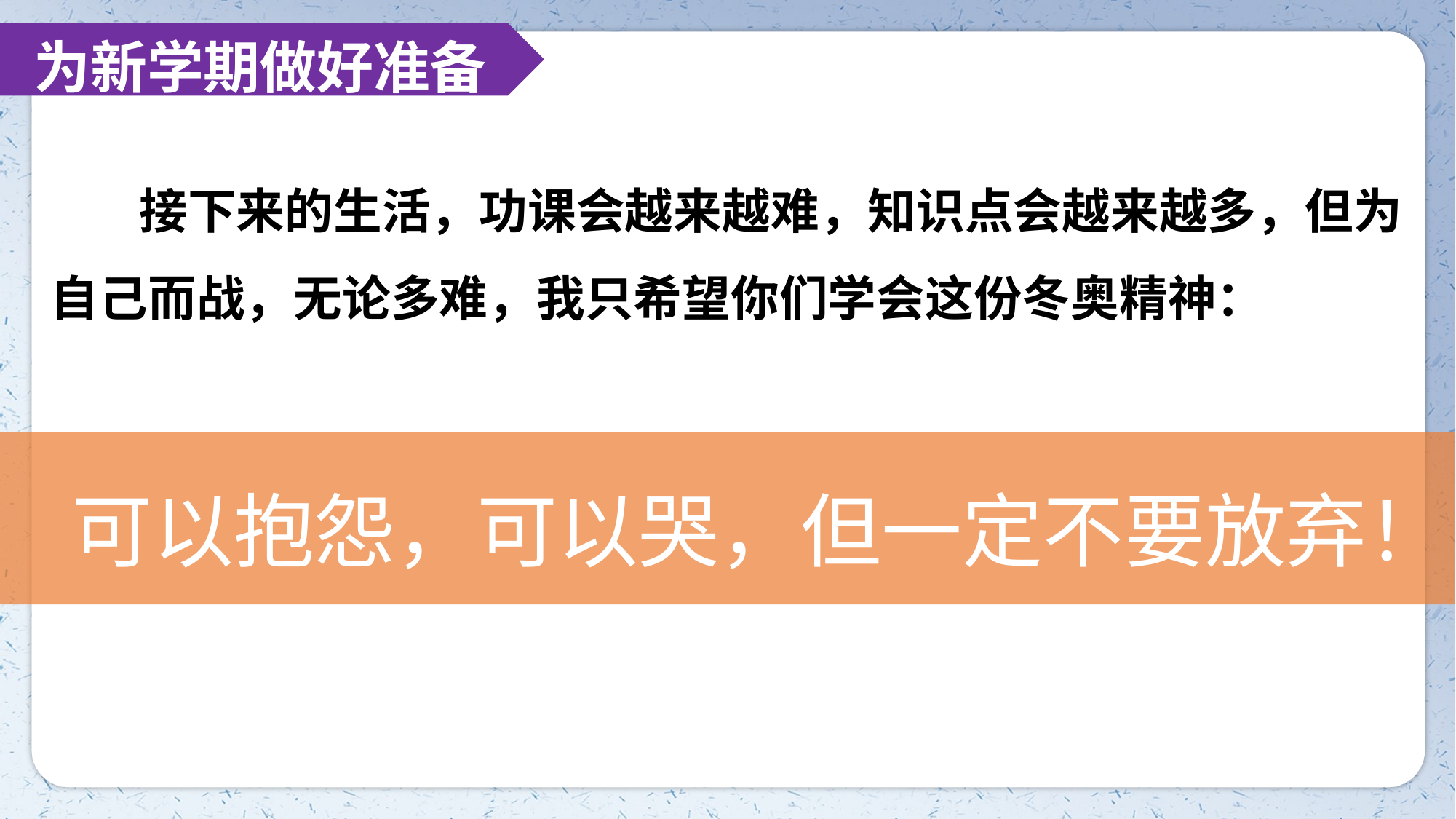

为新学期做好准备

  接下来的生活，功课会越来越难，知识点会越来越多，但为自己而战，无论多难，我只希望你们学会这份冬奥精神：

可以抱怨，可以哭，但一定不要放弃！